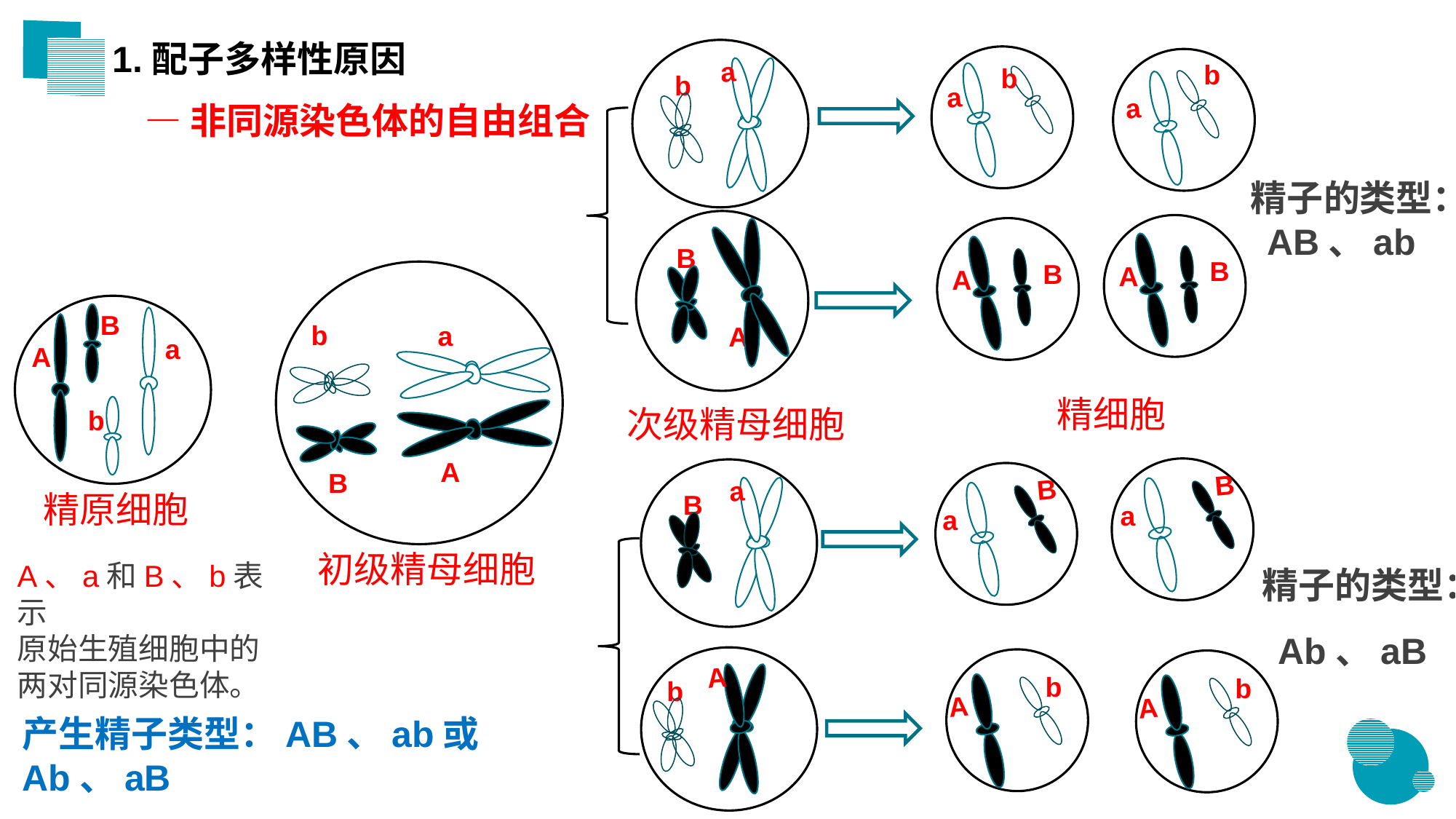

1.配子多样性原因
    —非同源染色体的自由组合

a
b

b

a

b

a

精子的类型：AB、ab

B

A

B
A

B
A

b
a

A
B

B
a
A
b
精原细胞
精细胞
次级精母细胞

B

a

a
B

a
B

精子的类型：Ab、aB

初级精母细胞
A、a和B、b表示
原始生殖细胞中的两对同源染色体。

A

b

b

A

b

A
产生精子类型：AB、ab或Ab、aB